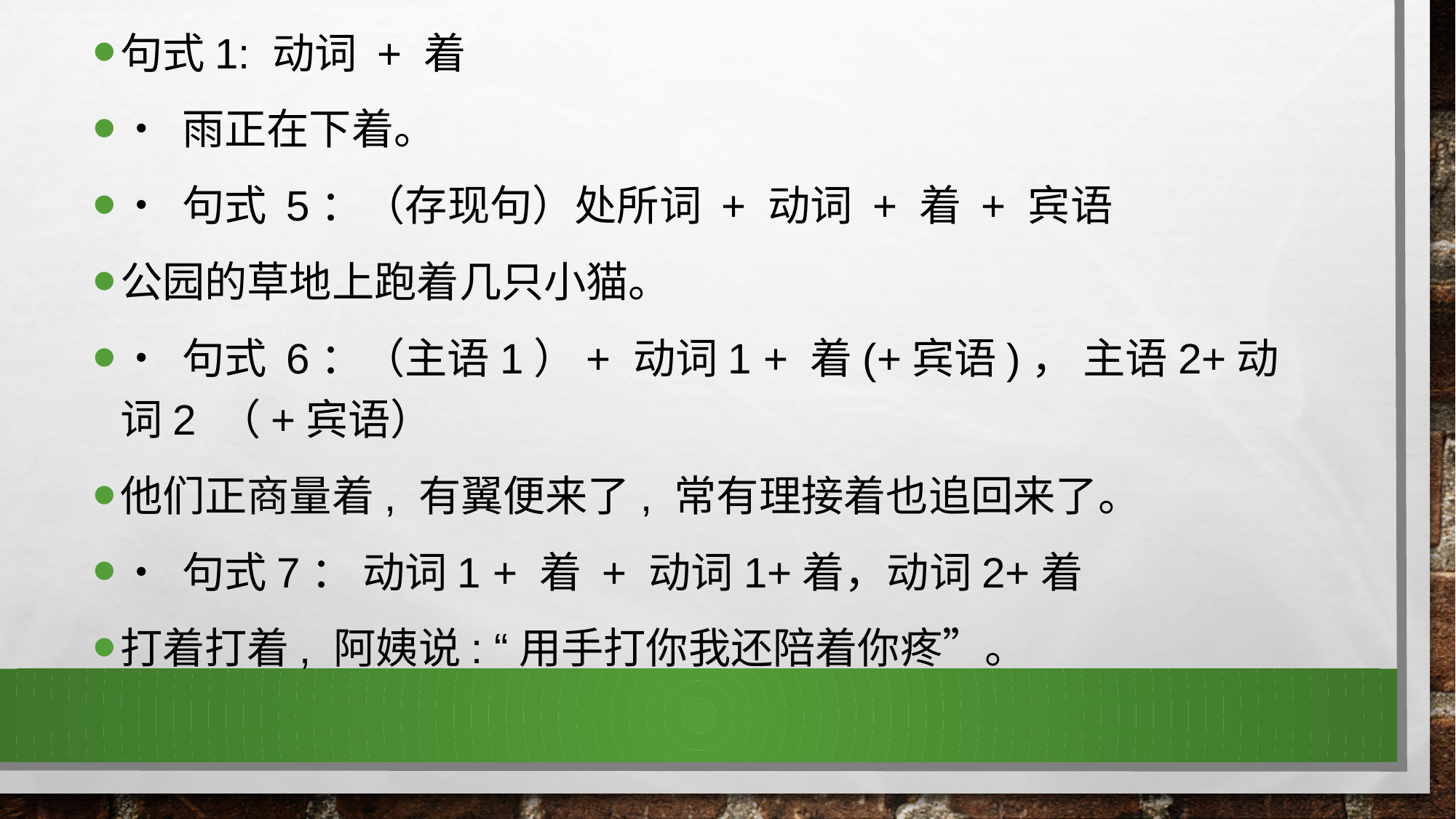

句式1: 动词 + 着
• 雨正在下着。
• 句式 5：（存现句）处所词 + 动词 + 着 + 宾语
公园的草地上跑着几只小猫。
• 句式 6：（主语1）+ 动词1 + 着(+宾语)， 主语2+动词2 （+宾语）
他们正商量着, 有翼便来了, 常有理接着也追回来了。
• 句式7： 动词1 + 着 + 动词1+着，动词2+着
打着打着, 阿姨说: “用手打你我还陪着你疼”。